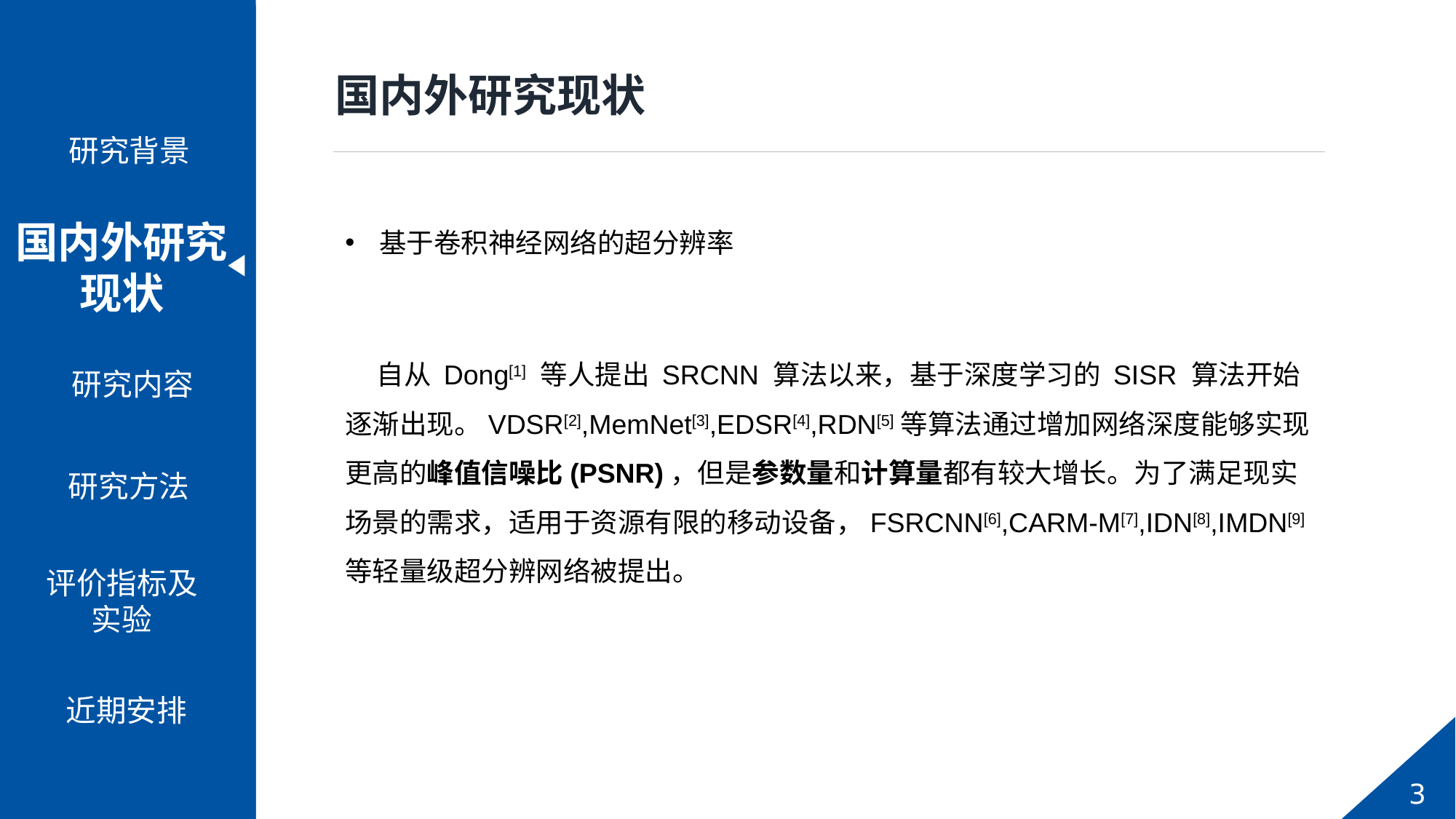

研究背景

PPT模板下载：www.1ppt.com/moban/     行业PPT模板：www.1ppt.com/hangye/
节日PPT模板：www.1ppt.com/jieri/           PPT素材下载：www.1ppt.com/sucai/
PPT背景图片：www.1ppt.com/beijing/      PPT图表下载：www.1ppt.com/tubiao/
优秀PPT下载：www.1ppt.com/xiazai/        PPT教程： www.1ppt.com/powerpoint/
Word教程： www.1ppt.com/word/              Excel教程：www.1ppt.com/excel/
资料下载：www.1ppt.com/ziliao/                PPT课件下载：www.1ppt.com/kejian/
范文下载：www.1ppt.com/fanwen/             试卷下载：www.1ppt.com/shiti/
教案下载：www.1ppt.com/jiaoan/        PPT论坛：www.1ppt.cn

国内外研究现状

研究思路
研究内容

创新点

研究背景

PPT模板下载：www.1ppt.com/moban/     行业PPT模板：www.1ppt.com/hangye/
节日PPT模板：www.1ppt.com/jieri/           PPT素材下载：www.1ppt.com/sucai/
PPT背景图片：www.1ppt.com/beijing/      PPT图表下载：www.1ppt.com/tubiao/
优秀PPT下载：www.1ppt.com/xiazai/        PPT教程： www.1ppt.com/powerpoint/
Word教程： www.1ppt.com/word/              Excel教程：www.1ppt.com/excel/
资料下载：www.1ppt.com/ziliao/                PPT课件下载：www.1ppt.com/kejian/
范文下载：www.1ppt.com/fanwen/             试卷下载：www.1ppt.com/shiti/
教案下载：www.1ppt.com/jiaoan/        PPT论坛：www.1ppt.cn

国内外研究现状

研究内容

研究方法
国内外研究现状
基于卷积神经网络的超分辨率
    自从 Dong[1] 等人提出 SRCNN 算法以来，基于深度学习的 SISR 算法开始逐渐出现。VDSR[2],MemNet[3],EDSR[4],RDN[5]等算法通过增加网络深度能够实现更高的峰值信噪比(PSNR)，但是参数量和计算量都有较大增长。为了满足现实场景的需求，适用于资源有限的移动设备，FSRCNN[6],CARM-M[7],IDN[8],IMDN[9]等轻量级超分辨网络被提出。
评价指标及实验
近期安排
3